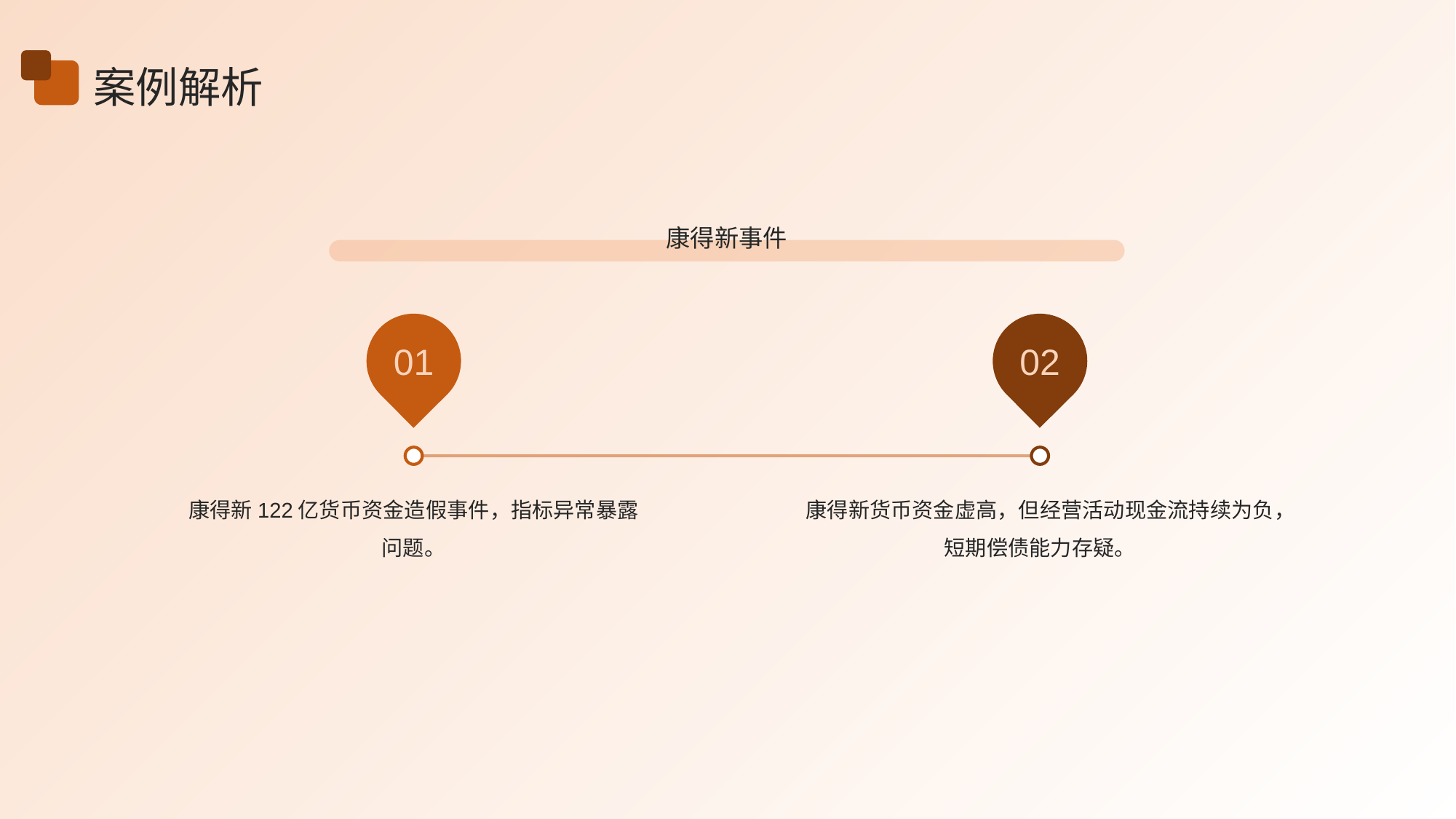

案例解析
康得新事件

01
02

康得新122亿货币资金造假事件，指标异常暴露问题。
康得新货币资金虚高，但经营活动现金流持续为负，短期偿债能力存疑。